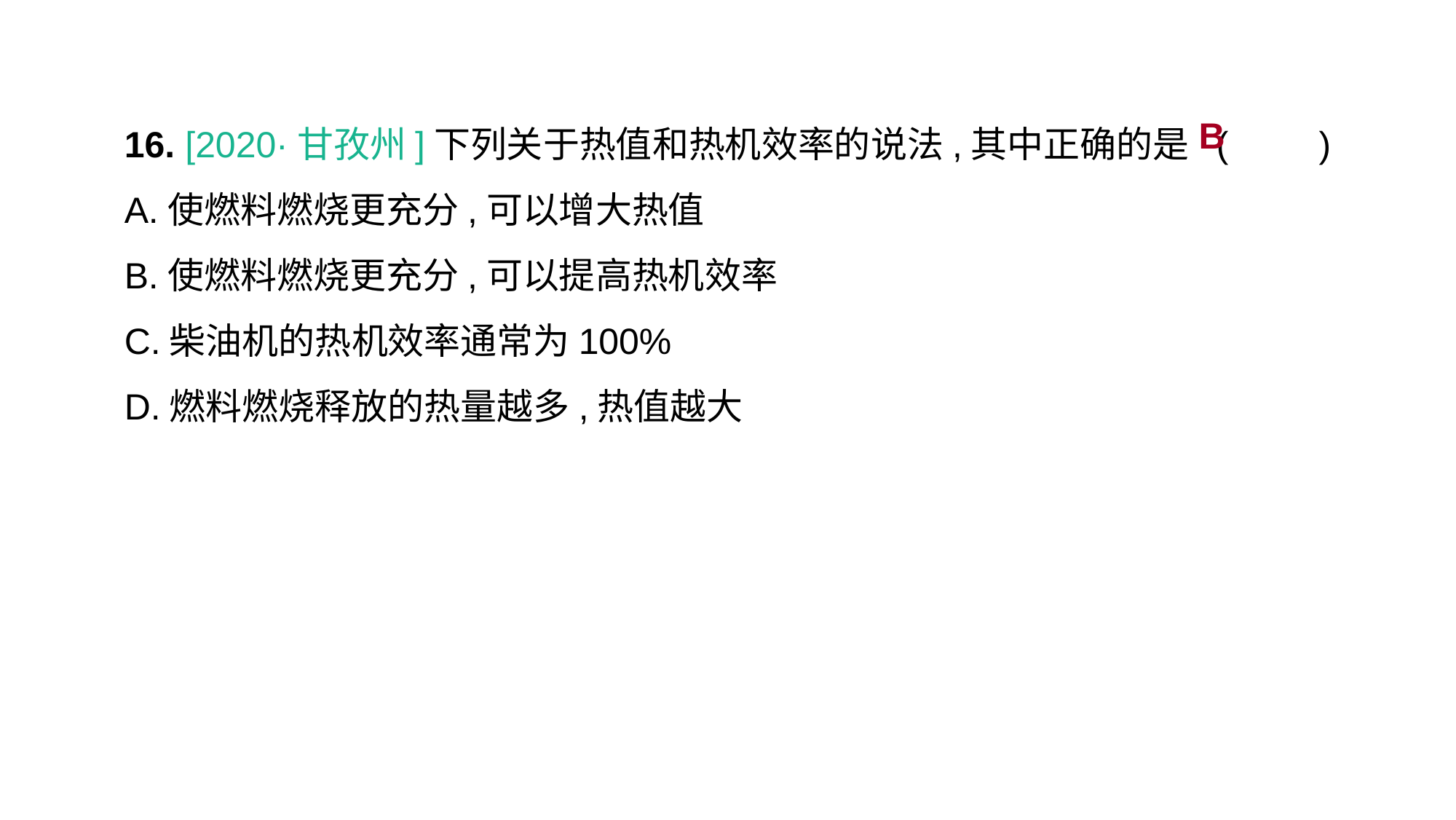

16. [2020·甘孜州]下列关于热值和热机效率的说法,其中正确的是	(　　)
A.使燃料燃烧更充分,可以增大热值
B.使燃料燃烧更充分,可以提高热机效率
C.柴油机的热机效率通常为100%
D.燃料燃烧释放的热量越多,热值越大
B